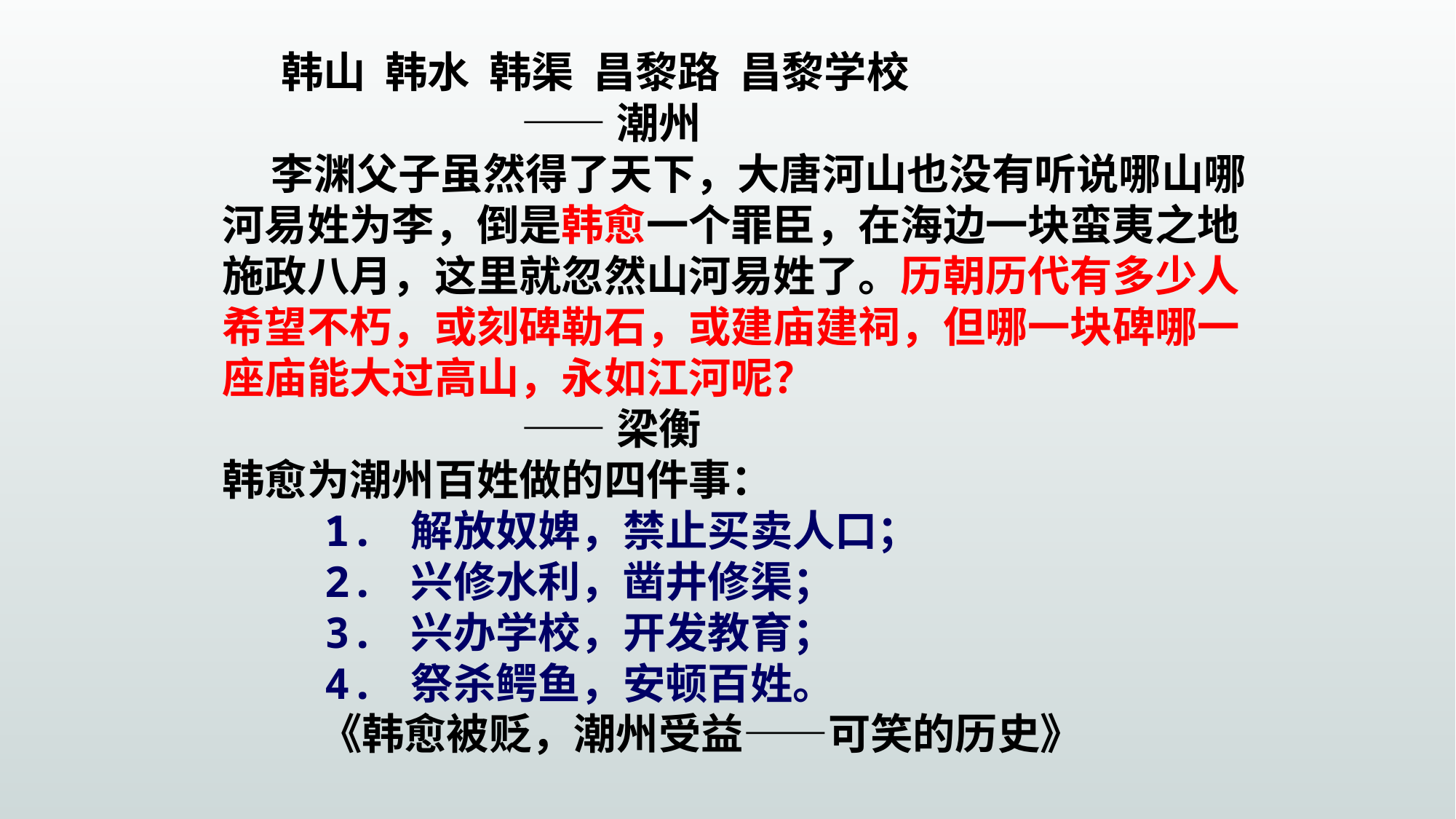

韩山  韩水  韩渠  昌黎路  昌黎学校
                               ——潮州
    李渊父子虽然得了天下，大唐河山也没有听说哪山哪河易姓为李，倒是韩愈一个罪臣，在海边一块蛮夷之地施政八月，这里就忽然山河易姓了。历朝历代有多少人希望不朽，或刻碑勒石，或建庙建祠，但哪一块碑哪一座庙能大过高山，永如江河呢？
                               ——梁衡
韩愈为潮州百姓做的四件事：
    1. 解放奴婢，禁止买卖人口；
    2. 兴修水利，凿井修渠；
    3. 兴办学校，开发教育；
    4. 祭杀鳄鱼，安顿百姓。
         《韩愈被贬，潮州受益——可笑的历史》